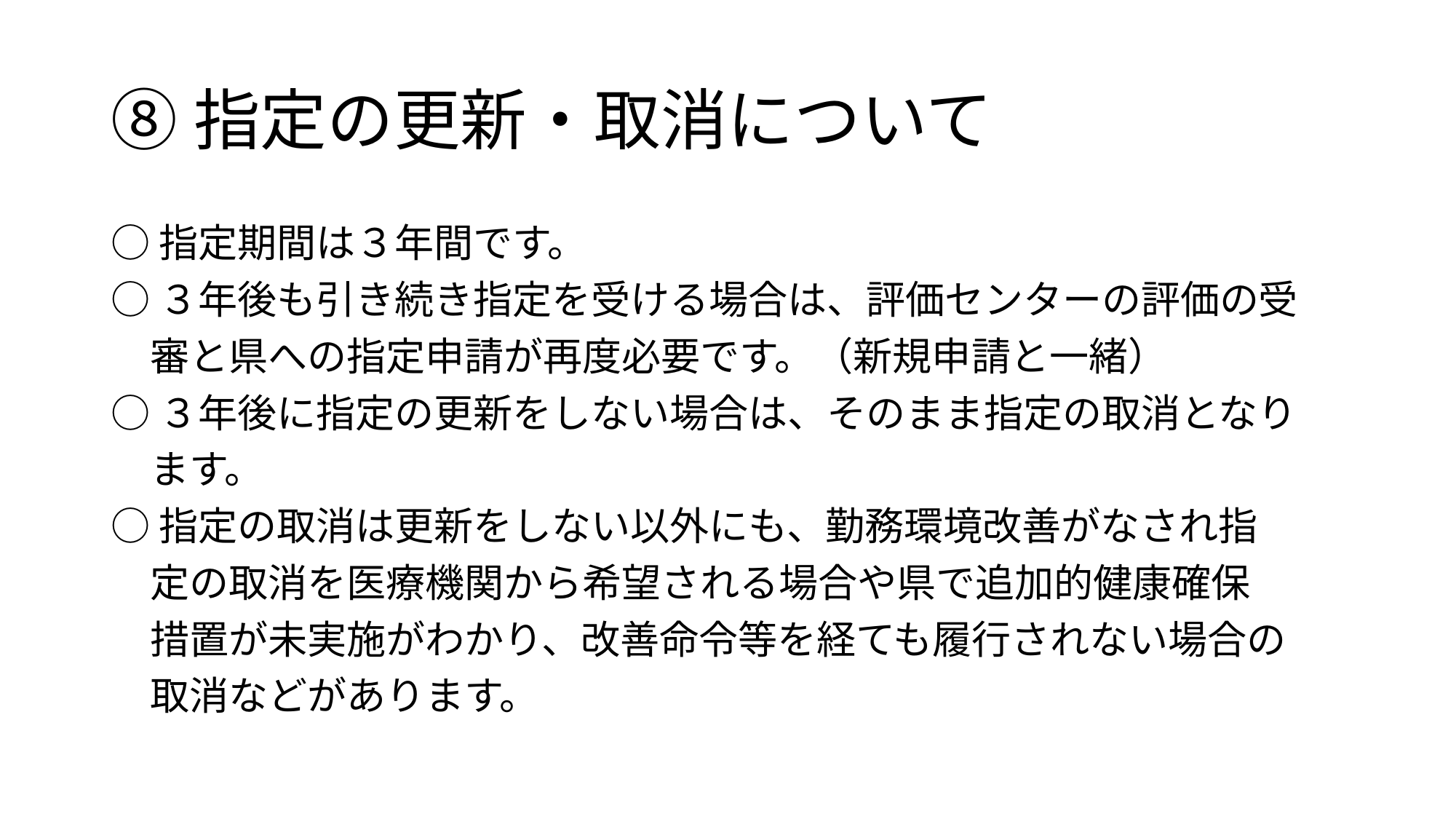

# ⑧指定の更新・取消について
○指定期間は３年間です。
○３年後も引き続き指定を受ける場合は、評価センターの評価の受
　審と県への指定申請が再度必要です。（新規申請と一緒）
○３年後に指定の更新をしない場合は、そのまま指定の取消となり
　ます。
○指定の取消は更新をしない以外にも、勤務環境改善がなされ指
　定の取消を医療機関から希望される場合や県で追加的健康確保
　措置が未実施がわかり、改善命令等を経ても履行されない場合の
　取消などがあります。